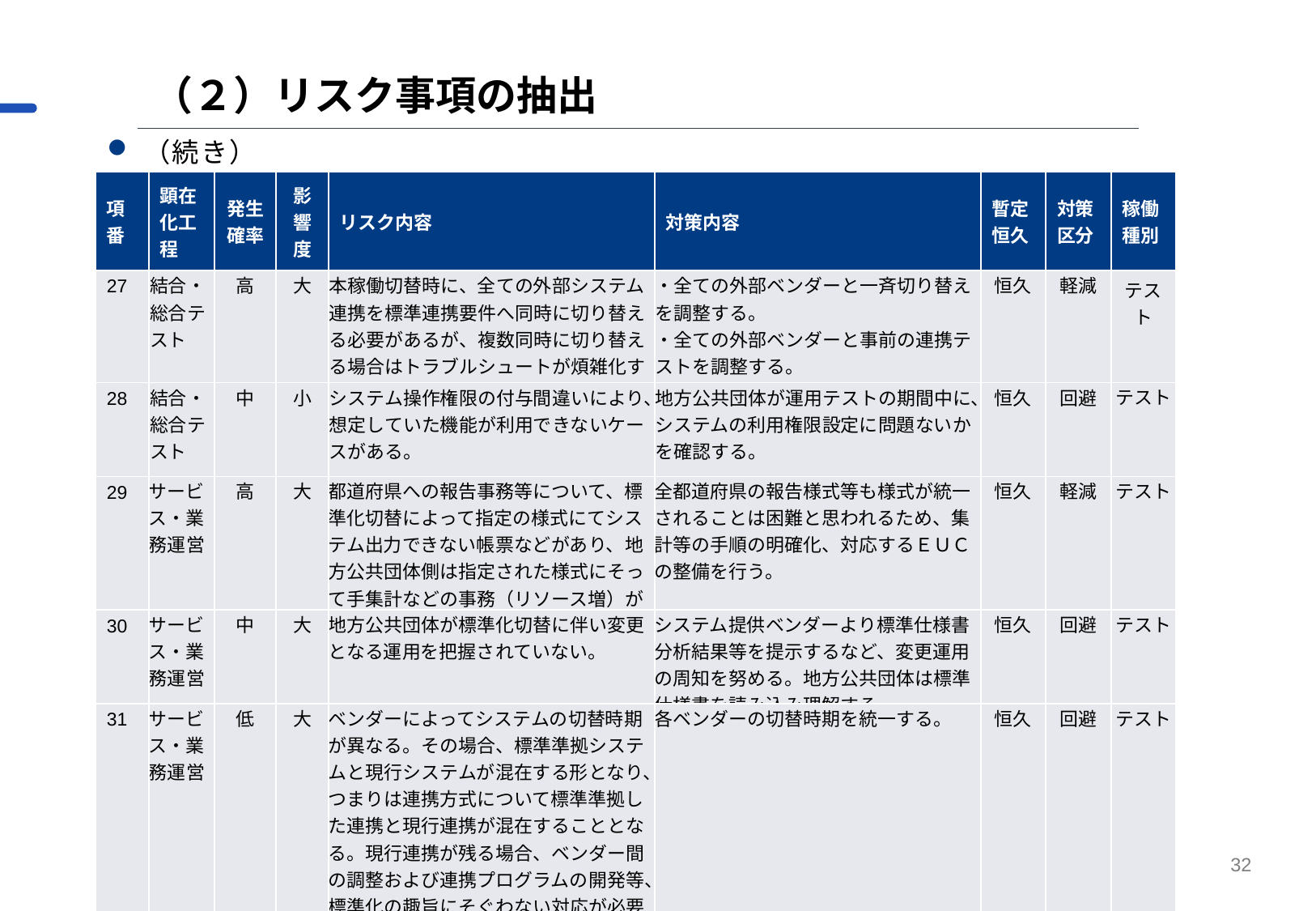

（２）リスク事項の抽出
（続き）
| 項番 | 顕在化工程 | 発生確率 | 影響度 | リスク内容 | 対策内容 | 暫定恒久 | 対策区分 | 稼働種別 |
| --- | --- | --- | --- | --- | --- | --- | --- | --- |
| 27 | 結合・総合テスト | 高 | 大 | 本稼働切替時に、全ての外部システム連携を標準連携要件へ同時に切り替える必要があるが、複数同時に切り替える場合はトラブルシュートが煩雑化するおそれがある。 | ・全ての外部ベンダーと一斉切り替えを調整する。 ・全ての外部ベンダーと事前の連携テストを調整する。 | 恒久 | 軽減 | テスト |
| 28 | 結合・総合テスト | 中 | 小 | システム操作権限の付与間違いにより、想定していた機能が利用できないケースがある。 | 地方公共団体が運用テストの期間中に、システムの利用権限設定に問題ないかを確認する。 | 恒久 | 回避 | テスト |
| 29 | サービス・業務運営 | 高 | 大 | 都道府県への報告事務等について、標準化切替によって指定の様式にてシステム出力できない帳票などがあり、地方公共団体側は指定された様式にそって手集計などの事務（リソース増）が発生してしまう。 | 全都道府県の報告様式等も様式が統一されることは困難と思われるため、集計等の手順の明確化、対応するＥＵＣの整備を行う。 | 恒久 | 軽減 | テスト |
| 30 | サービス・業務運営 | 中 | 大 | 地方公共団体が標準化切替に伴い変更となる運用を把握されていない。 | システム提供ベンダーより標準仕様書分析結果等を提示するなど、変更運用の周知を努める。地方公共団体は標準仕様書を読み込み理解する。 | 恒久 | 回避 | テスト |
| 31 | サービス・業務運営 | 低 | 大 | ベンダーによってシステムの切替時期が異なる。その場合、標準準拠システムと現行システムが混在する形となり、つまりは連携方式について標準準拠した連携と現行連携が混在することとなる。現行連携が残る場合、ベンダー間の調整および連携プログラムの開発等、標準化の趣旨にそぐわない対応が必要となってしまう。かつ現行連携の切替時期が到来した際には、再度、標準準拠方式への切替を実施しなければならず、体制やリソースの確保が別途必要となる。 | 各ベンダーの切替時期を統一する。 | 恒久 | 回避 | テスト |
32